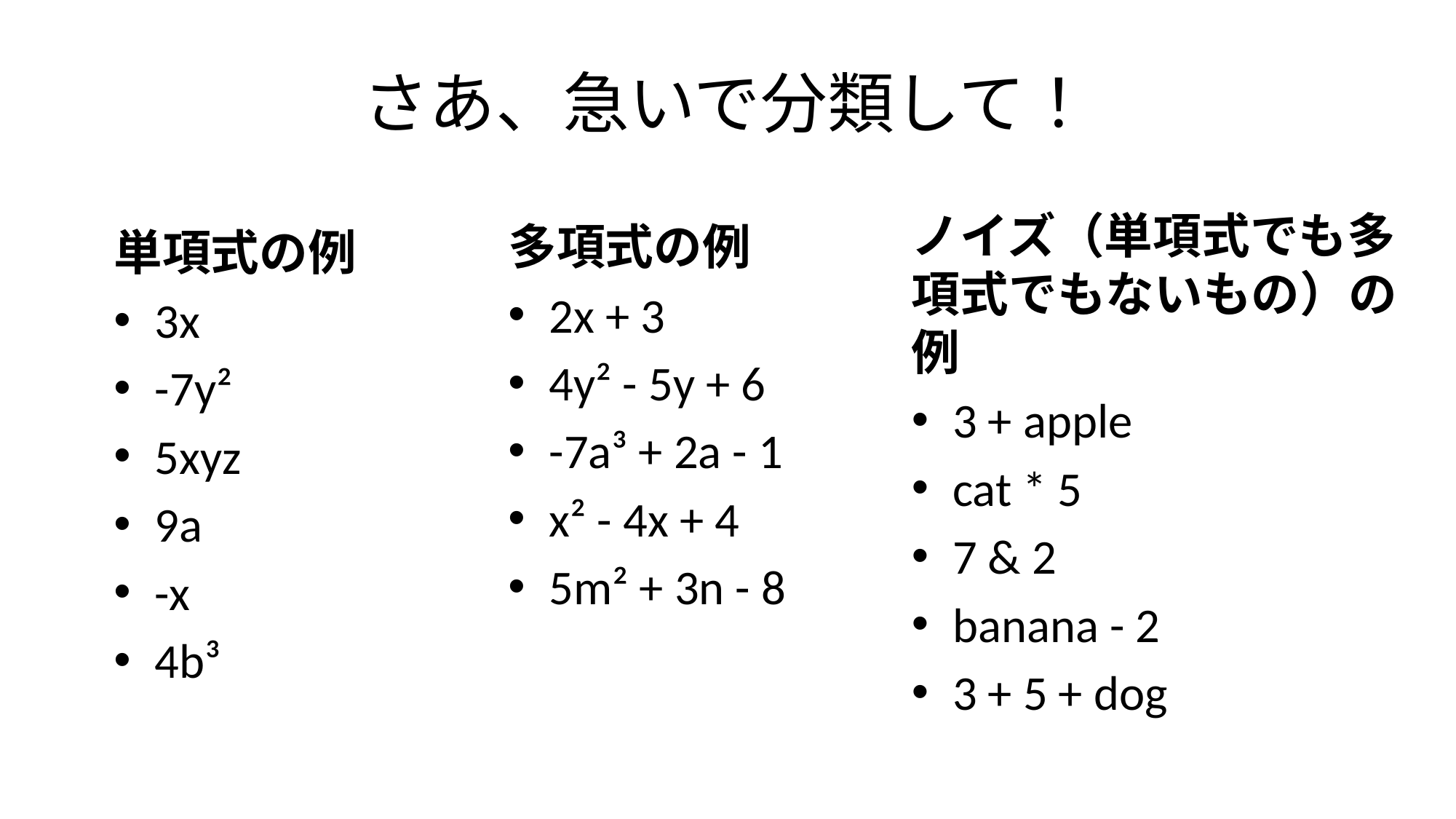

# さあ、急いで分類して！
ノイズ（単項式でも多項式でもないもの）の例
3 + apple
cat * 5
7 & 2
banana - 2
3 + 5 + dog
多項式の例
2x + 3
4y² - 5y + 6
-7a³ + 2a - 1
x² - 4x + 4
5m² + 3n - 8
単項式の例
3x
-7y²
5xyz
9a
-x
4b³